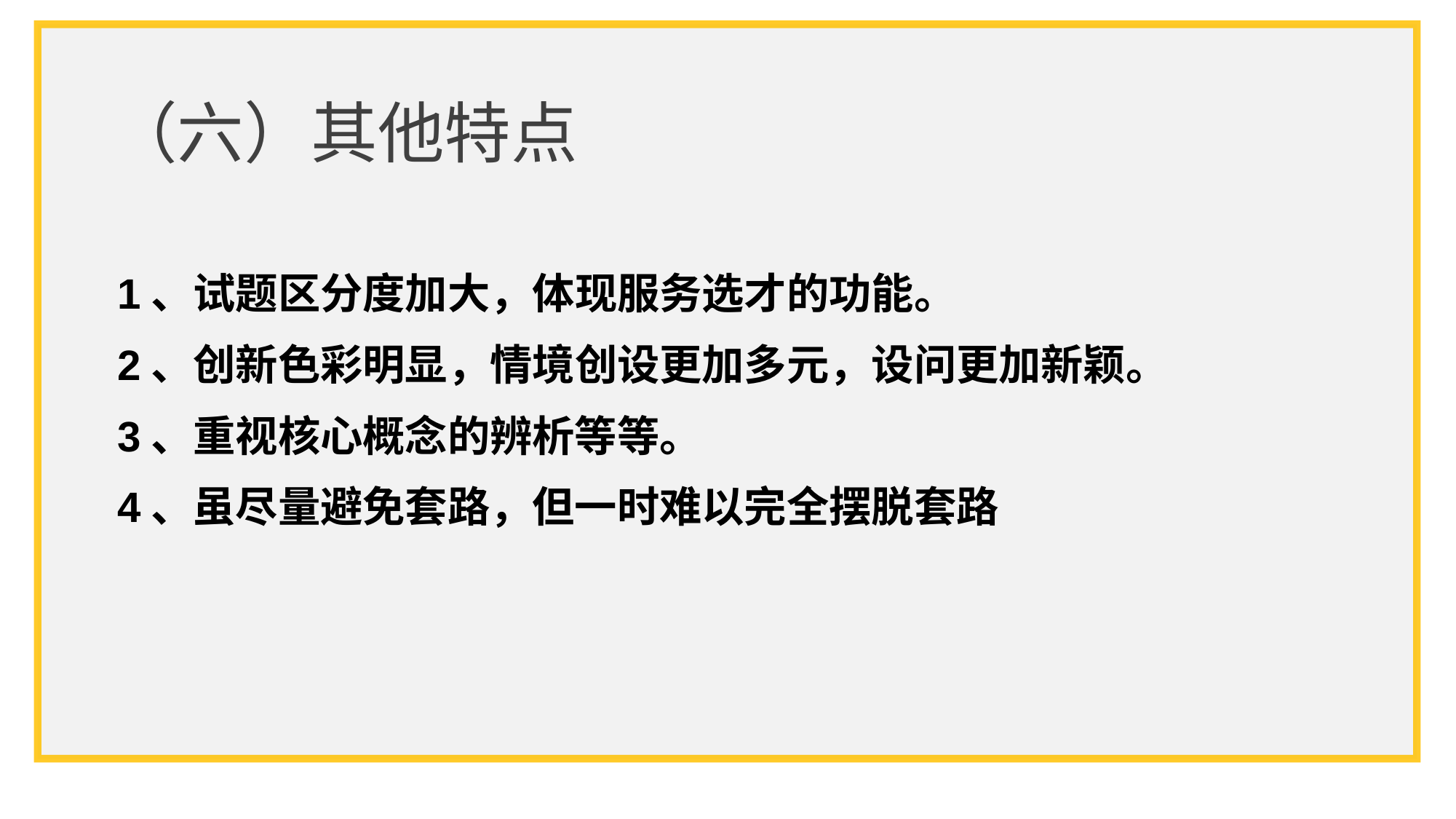

# （六）其他特点
1、试题区分度加大，体现服务选才的功能。
2、创新色彩明显，情境创设更加多元，设问更加新颖。
3、重视核心概念的辨析等等。
4、虽尽量避免套路，但一时难以完全摆脱套路